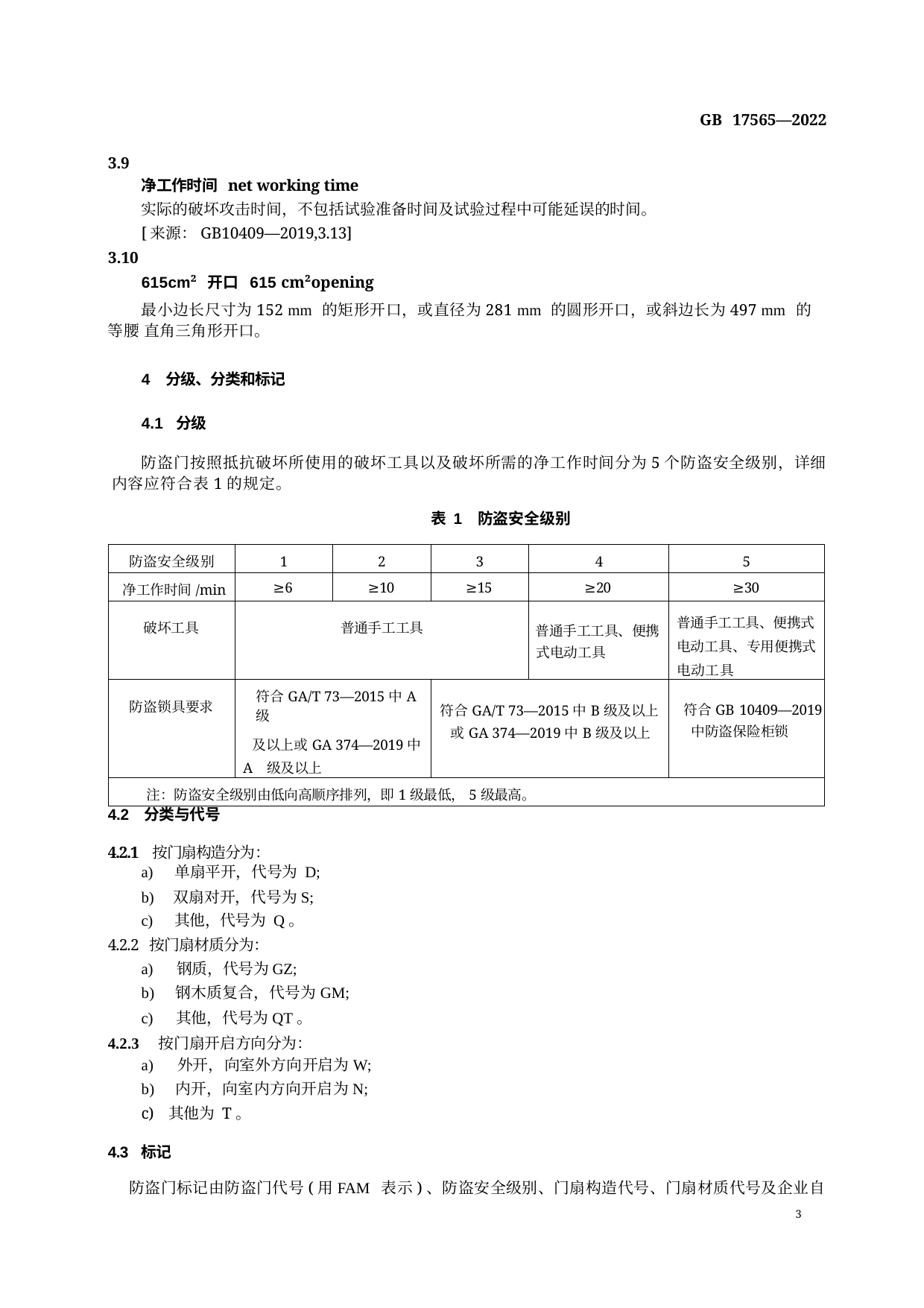

GB 17565—2022

3.9
净工作时间  net working time
实际的破坏攻击时间，不包括试验准备时间及试验过程中可能延误的时间。
[来源：GB10409—2019,3.13]
3.10
615cm² 开口  615 cm²opening
最小边长尺寸为152 mm 的矩形开口，或直径为281 mm 的圆形开口，或斜边长为497 mm 的等腰 直角三角形开口。

4 分级、分类和标记

4.1 分级
防盗门按照抵抗破坏所使用的破坏工具以及破坏所需的净工作时间分为5个防盗安全级别，详细 内容应符合表1的规定。

表 1 防盗安全级别
| 防盗安全级别 | 1 | 2 | 3 | 4 | 5 |
| --- | --- | --- | --- | --- | --- |
| 净工作时间/min | ≥6 | ≥10 | ≥15 | ≥20 | ≥30 |
| 破坏工具 | 普通手工工具 |  |  | 普通手工工具、便携 式电动工具 | 普通手工工具、便携式 电动工具、专用便携式 电动工具 |
| 防盗锁具要求 | 符合GA/T 73—2015中A级 及以上或GA 374—2019中A 级及以上 |  | 符合GA/T 73—2015中B级及以上 或GA 374—2019中B级及以上 |  | 符合GB 10409—2019 中防盗保险柜锁 |
| 注：防盗安全级别由低向高顺序排列，即1级最低，5级最高。 |  |  |  |  |  |

4.2  分类与代号
4.2.1  按门扇构造分为：
a)    单扇平开，代号为 D;
b)    双扇对开，代号为S;
c)     其他，代号为 Q。
4.2.2  按门扇材质分为：
a)    钢质，代号为GZ;
b)    钢木质复合，代号为GM;
c)    其他，代号为QT。
4.2.3    按门扇开启方向分为：
a)    外开，向室外方向开启为W;
b)    内开，向室内方向开启为N;
c) 其他为 T。
4.3  标记

防盗门标记由防盗门代号(用FAM 表示)、防盗安全级别、门扇构造代号、门扇材质代号及企业自

3